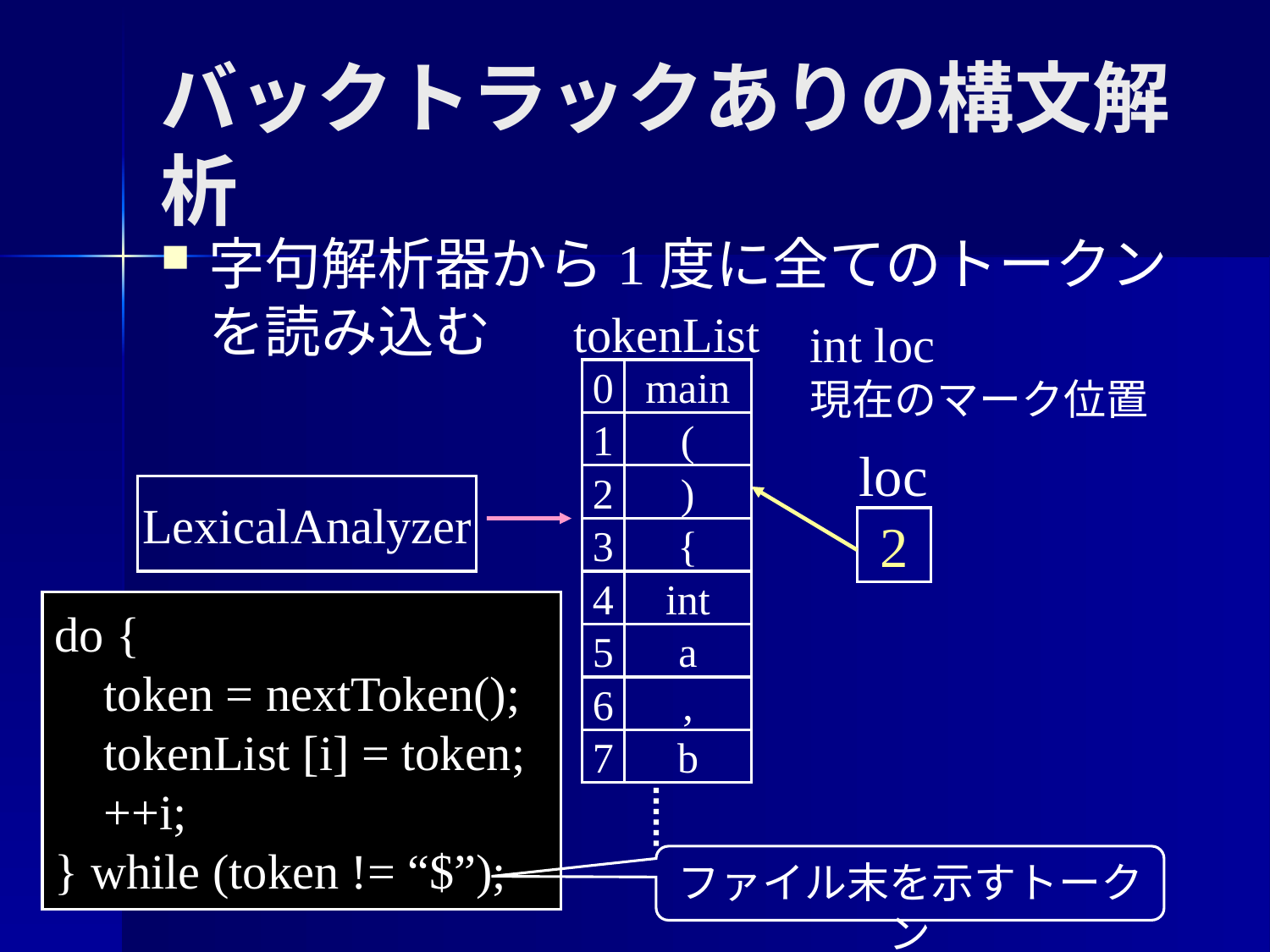

# バックトラックありの構文解析
字句解析器から1度に全てのトークンを読み込む
tokenList
0
main
1
(
2
)
3
{
4
int
5
a
6
,
7
b

int loc
現在のマーク位置
loc

LexicalAnalyzer

2

do {
    token = nextToken();
    tokenList [i] = token;
    ++i;
} while (token != “$”);
ファイル末を示すトークン